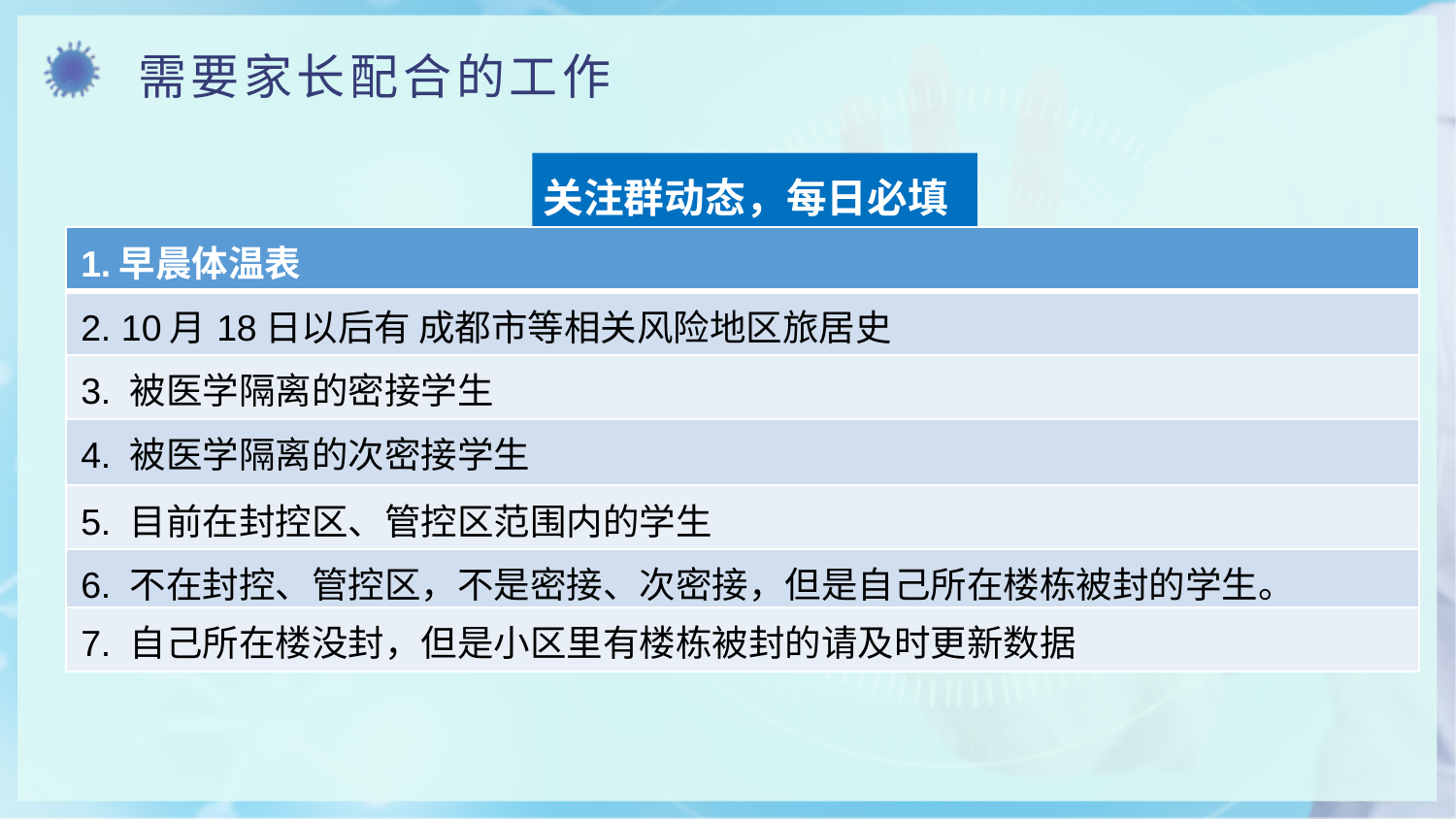

# 需要家长配合的工作
关注群动态，每日必填
| 1.早晨体温表 |
| --- |
| 2. 10月18日以后有 成都市等相关风险地区旅居史 |
| 3. 被医学隔离的密接学生 |
| 4. 被医学隔离的次密接学生 |
| 5. 目前在封控区、管控区范围内的学生 |
| 6. 不在封控、管控区，不是密接、次密接，但是自己所在楼栋被封的学生。 |
| 7. 自己所在楼没封，但是小区里有楼栋被封的请及时更新数据 |